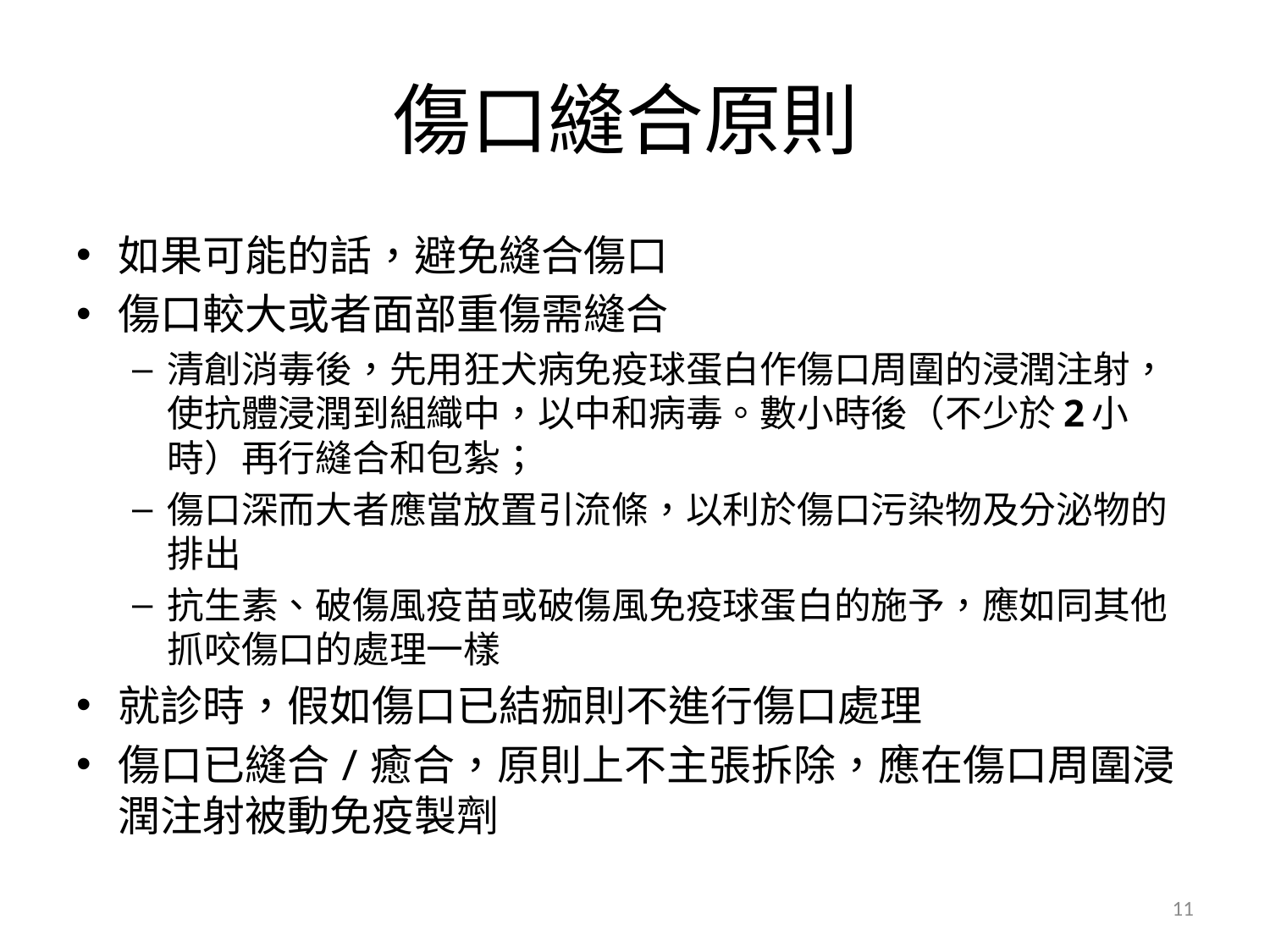

# 傷口縫合原則
如果可能的話，避免縫合傷口
傷口較大或者面部重傷需縫合
清創消毒後，先用狂犬病免疫球蛋白作傷口周圍的浸潤注射，使抗體浸潤到組織中，以中和病毒。數小時後（不少於2小時）再行縫合和包紮；
傷口深而大者應當放置引流條，以利於傷口污染物及分泌物的排出
抗生素、破傷風疫苗或破傷風免疫球蛋白的施予，應如同其他抓咬傷口的處理一樣
就診時，假如傷口已結痂則不進行傷口處理
傷口已縫合/癒合，原則上不主張拆除，應在傷口周圍浸潤注射被動免疫製劑

11